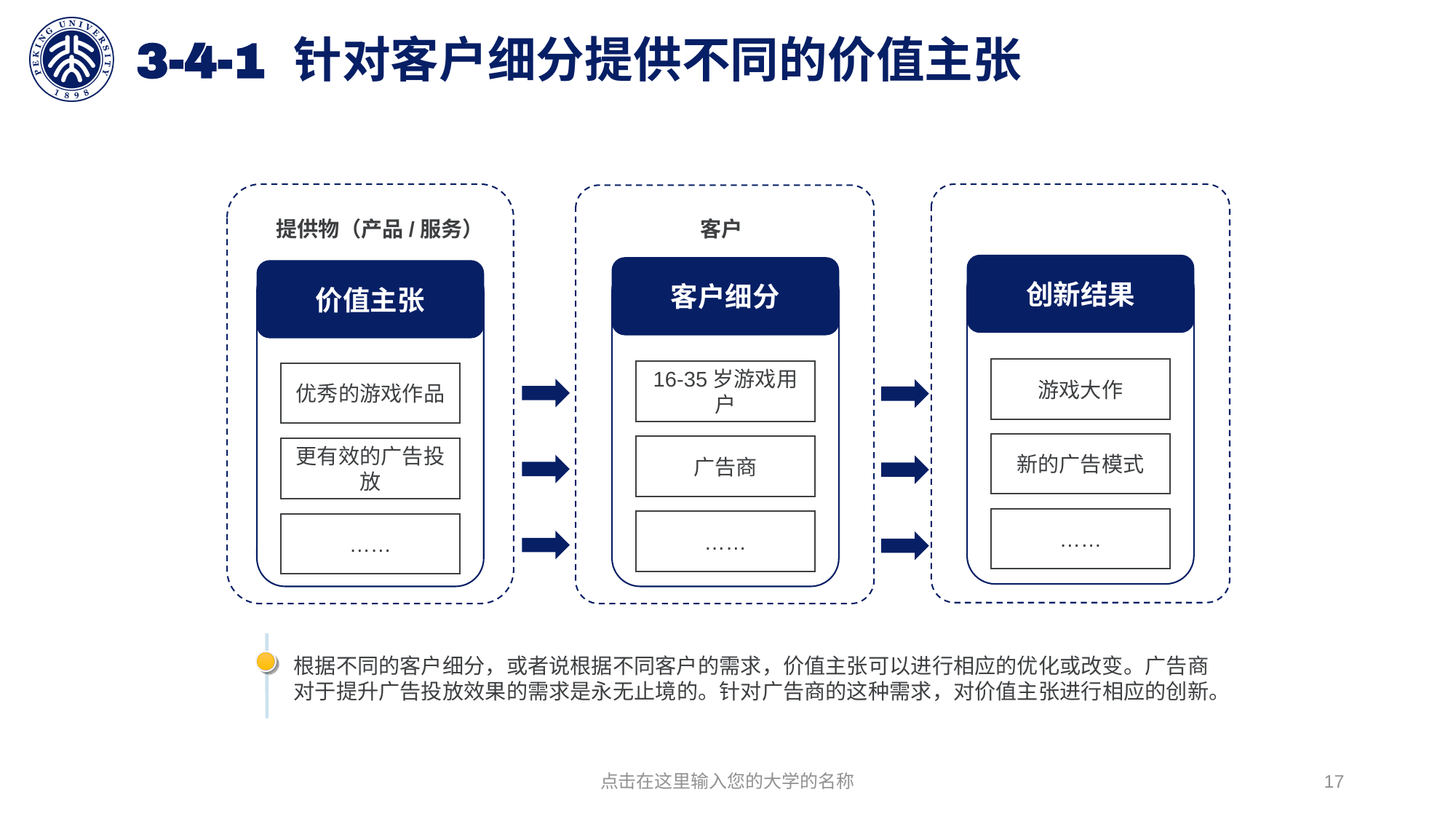

# 3-4-1 针对客户细分提供不同的价值主张

提供物（产品/服务）
价值主张

优秀的游戏作品
更有效的广告投放
……

创新结果

游戏大作
新的广告模式
……

客户
客户细分

16-35岁游戏用户
广告商
……

根据不同的客户细分，或者说根据不同客户的需求，价值主张可以进行相应的优化或改变。广告商对于提升广告投放效果的需求是永无止境的。针对广告商的这种需求，对价值主张进行相应的创新。

点击在这里输入您的大学的名称
17